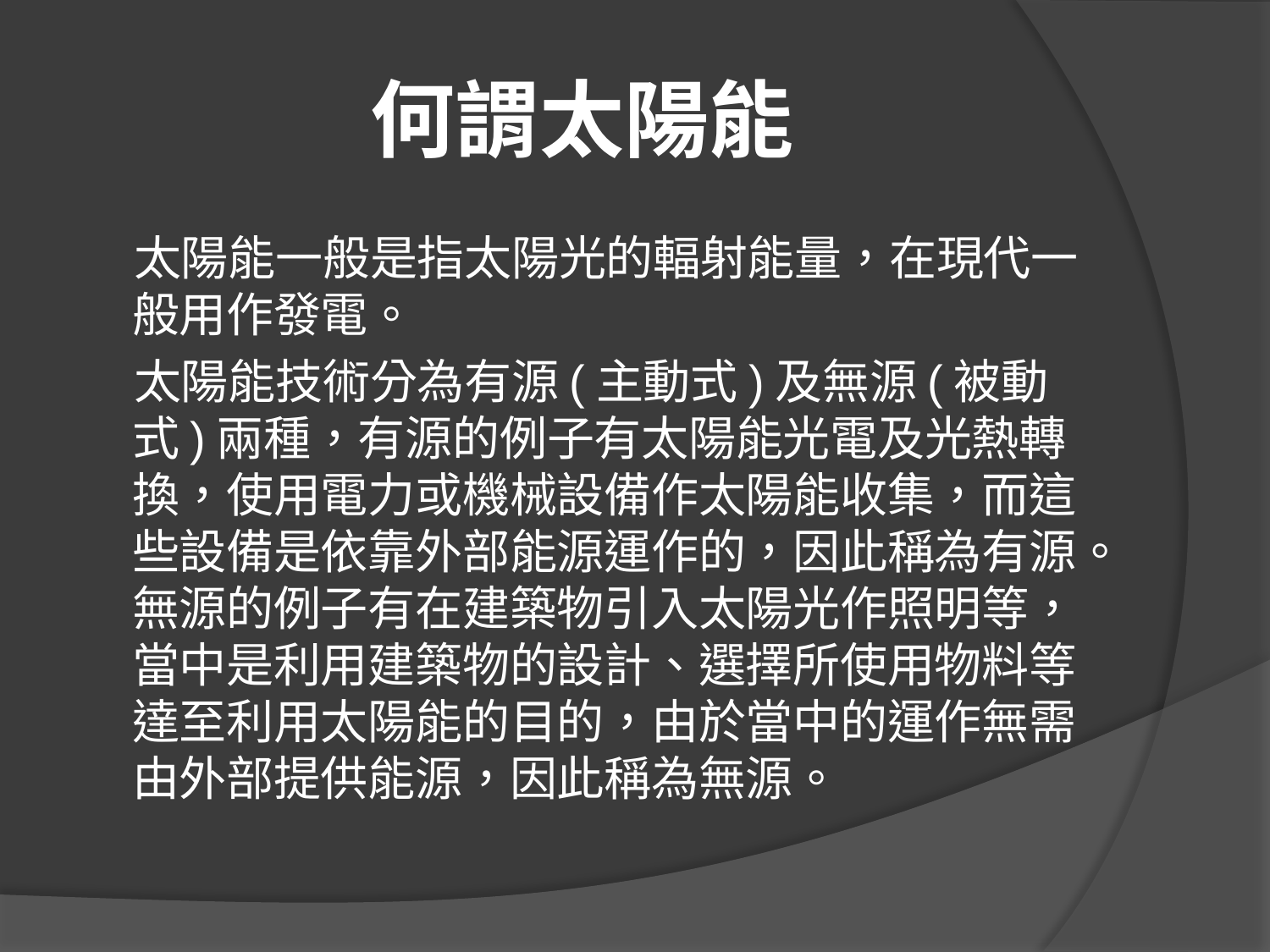

# 何謂太陽能
    太陽能一般是指太陽光的輻射能量，在現代一般用作發電。
    太陽能技術分為有源(主動式)及無源(被動式)兩種，有源的例子有太陽能光電及光熱轉換，使用電力或機械設備作太陽能收集，而這些設備是依靠外部能源運作的，因此稱為有源。無源的例子有在建築物引入太陽光作照明等，當中是利用建築物的設計、選擇所使用物料等達至利用太陽能的目的，由於當中的運作無需由外部提供能源，因此稱為無源。